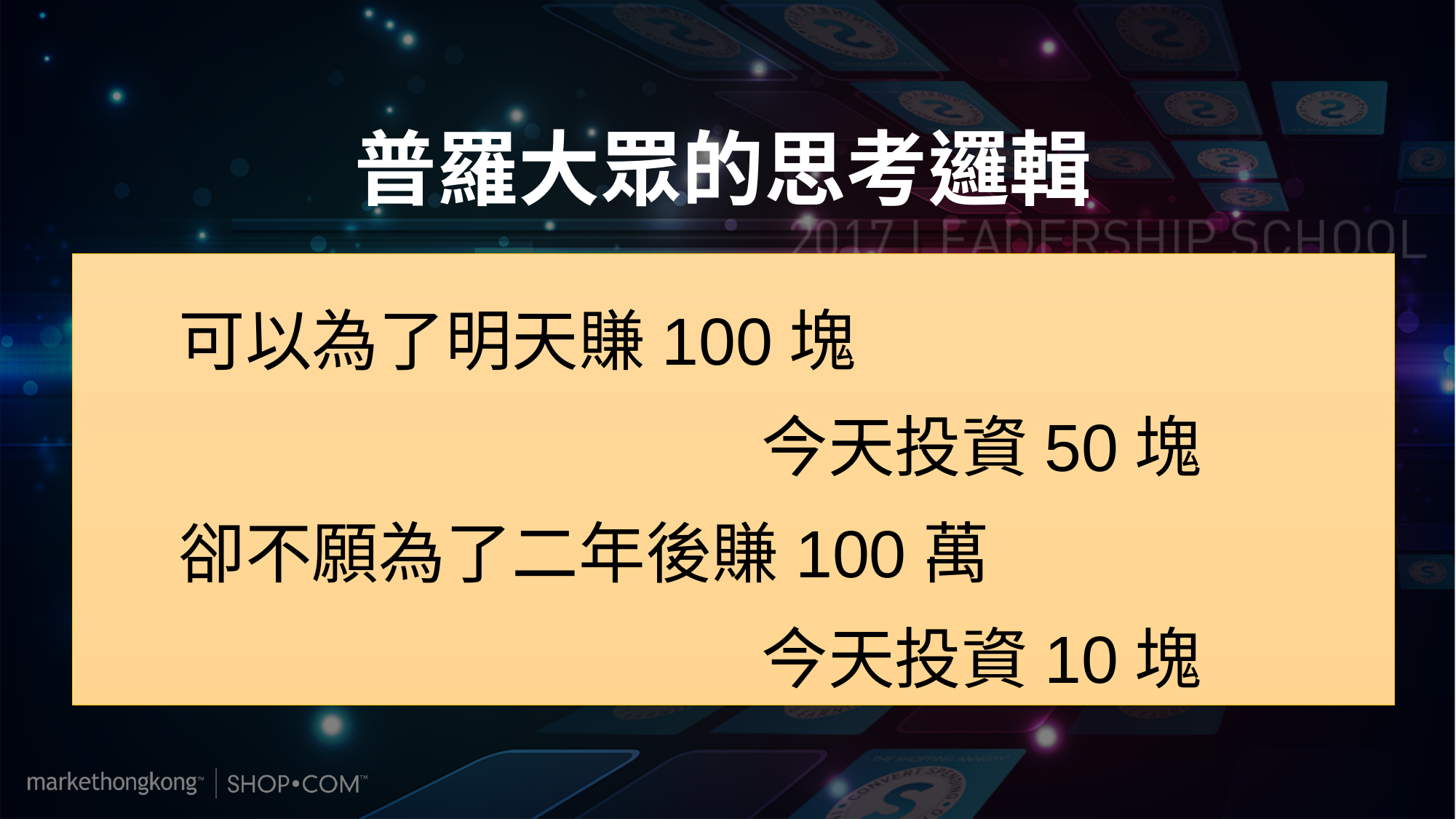

普羅大眾的思考邏輯

可以為了明天賺100塊
                                      今天投資50塊
卻不願為了二年後賺100萬
                                      今天投資10塊